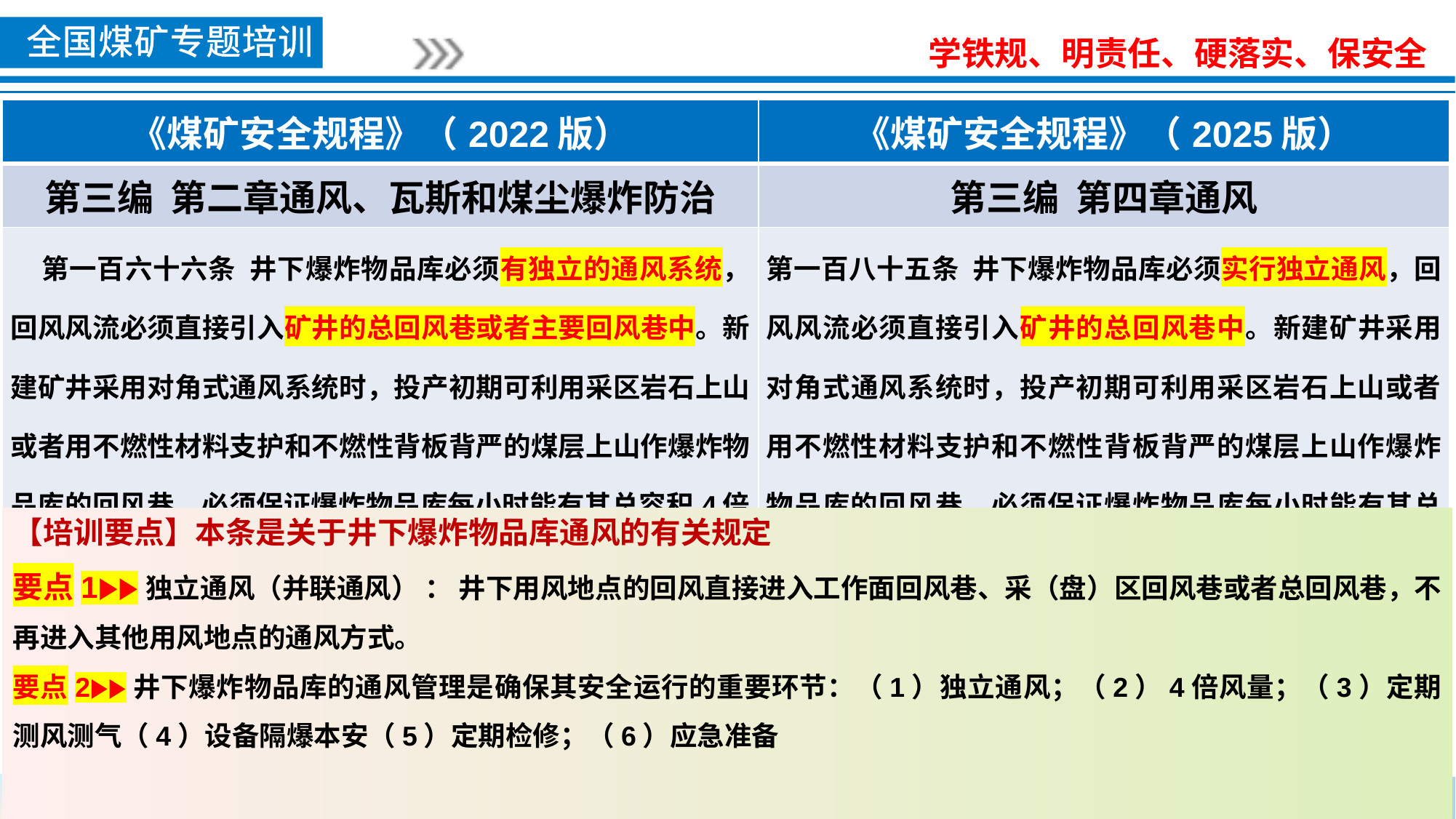

| 《煤矿安全规程》（2022版） | 《煤矿安全规程》（2025版） |
| --- | --- |
| 第三编 第二章通风、瓦斯和煤尘爆炸防治 | 第三编 第四章通风 |
| 第一百六十六条 井下爆炸物品库必须有独立的通风系统，回风风流必须直接引入矿井的总回风巷或者主要回风巷中。新建矿井采用对角式通风系统时，投产初期可利用采区岩石上山或者用不燃性材料支护和不燃性背板背严的煤层上山作爆炸物品库的回风巷。必须保证爆炸物品库每小时能有其总容积4倍的风量。 | 第一百八十五条 井下爆炸物品库必须实行独立通风，回风风流必须直接引入矿井的总回风巷中。新建矿井采用对角式通风系统时，投产初期可利用采区岩石上山或者用不燃性材料支护和不燃性背板背严的煤层上山作爆炸物品库的回风巷。必须保证爆炸物品库每小时能有其总容积4倍的风量。 |
【培训要点】本条是关于井下爆炸物品库通风的有关规定
要点1▶▶独立通风（并联通风） ： 井下用风地点的回风直接进入工作面回风巷、采（盘）区回风巷或者总回风巷，不再进入其他用风地点的通风方式。
要点2▶▶井下爆炸物品库的通风管理是确保其安全运行的重要环节：（1）‌独立通风；（2）4倍风量；（3）定期测风测气（4）设备隔爆本安（5）定期检修；（6）‌应急准备